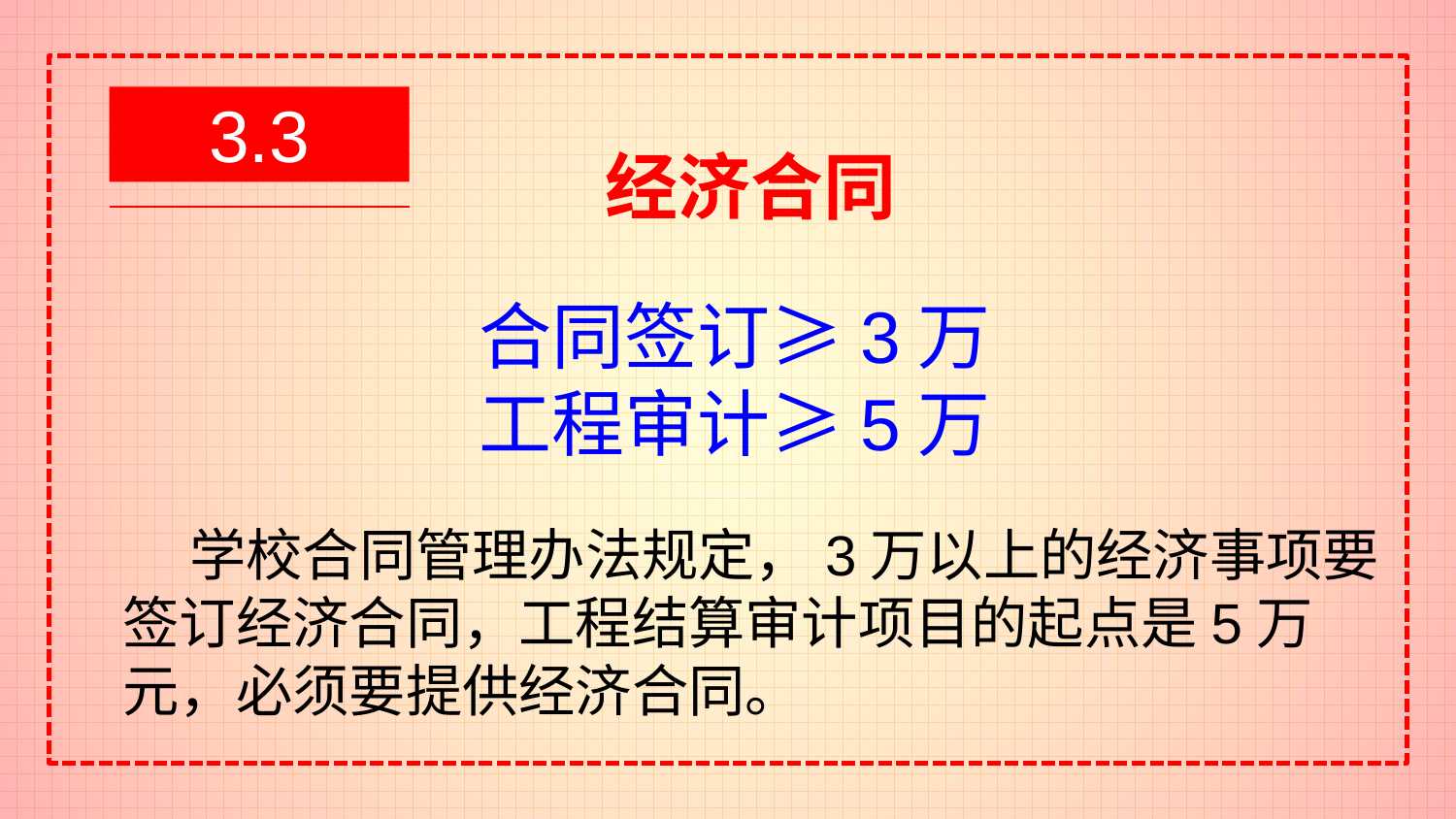

3.3

经济合同
合同签订≥3万
工程审计≥5万
       学校合同管理办法规定，3万以上的经济事项要签订经济合同，工程结算审计项目的起点是5万元，必须要提供经济合同。